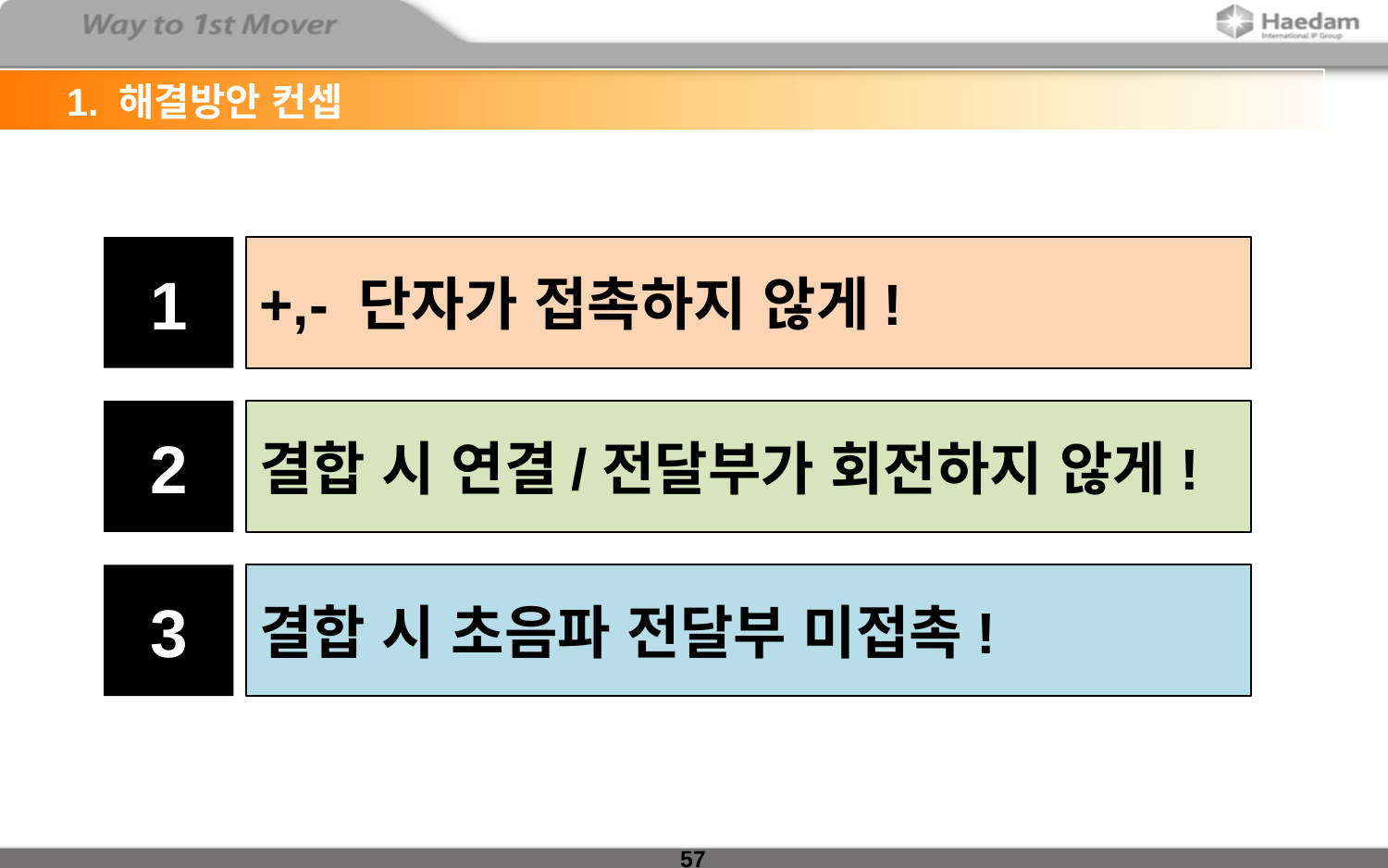

1. 해결방안 컨셉
1
+,- 단자가 접촉하지 않게!
2
결합 시 연결/전달부가 회전하지 않게!
3
결합 시 초음파 전달부 미접촉!
57